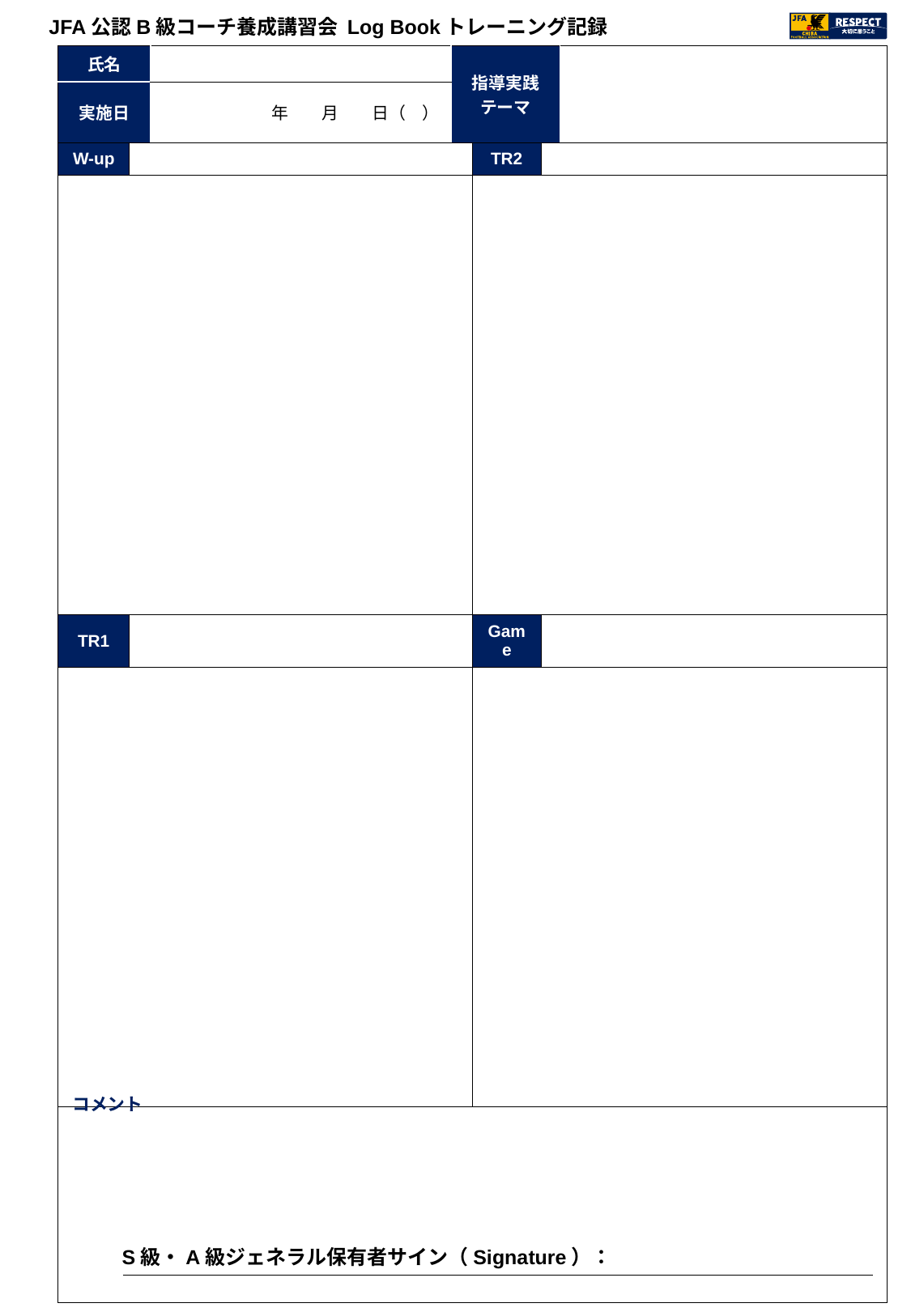

| 氏名 |  | 指導実践 テーマ |  |
| --- | --- | --- | --- |
| 実施日 | 年　　月　　日（　） |  |  |